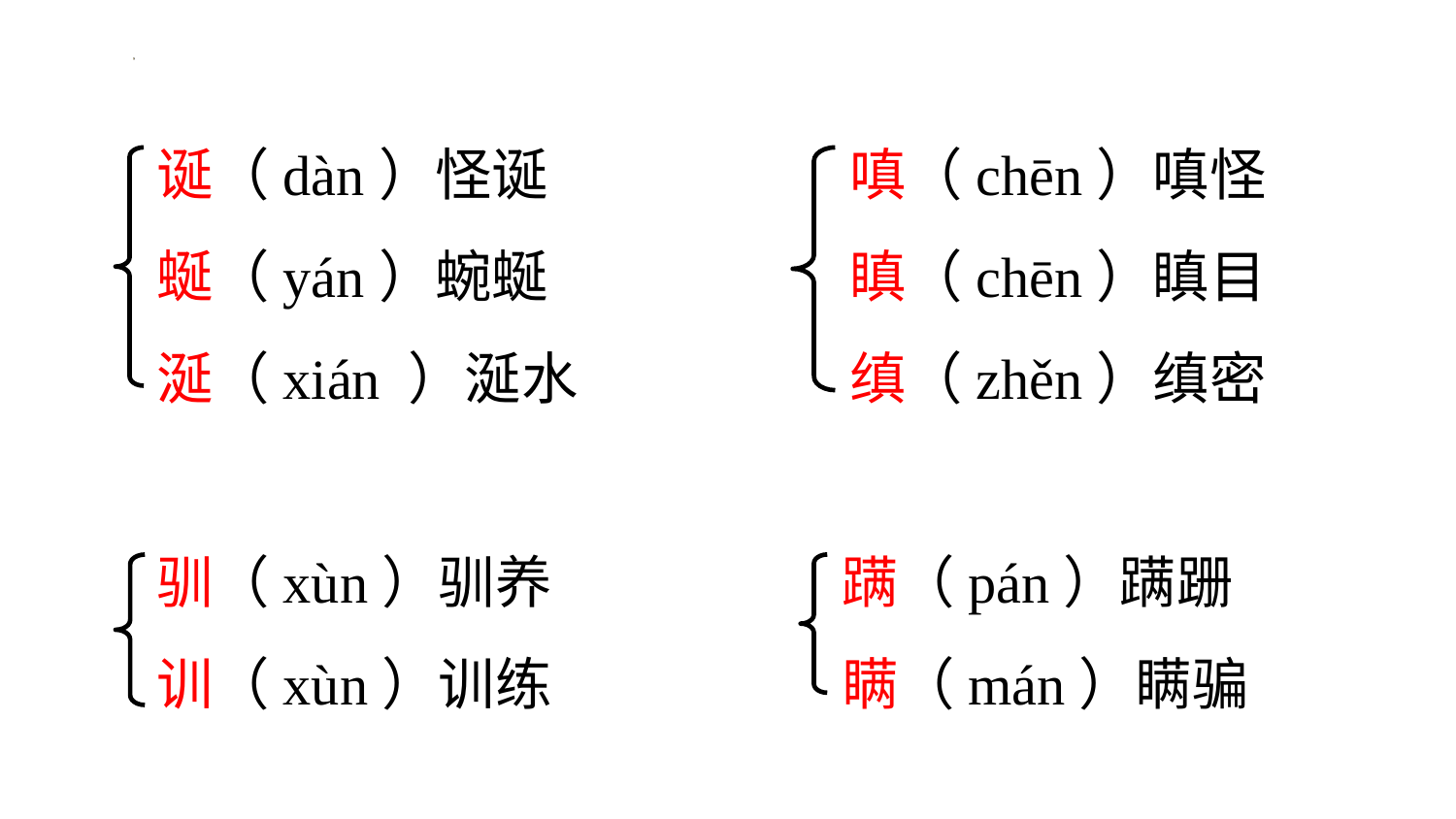

诞（dàn）怪诞
蜒（yán）蜿蜒
涎（xián ）涎水
嗔（chēn）嗔怪
瞋（chēn）瞋目
缜（zhěn）缜密

驯（xùn）驯养
训（xùn）训练
蹒（pán）蹒跚
瞒（mán）瞒骗